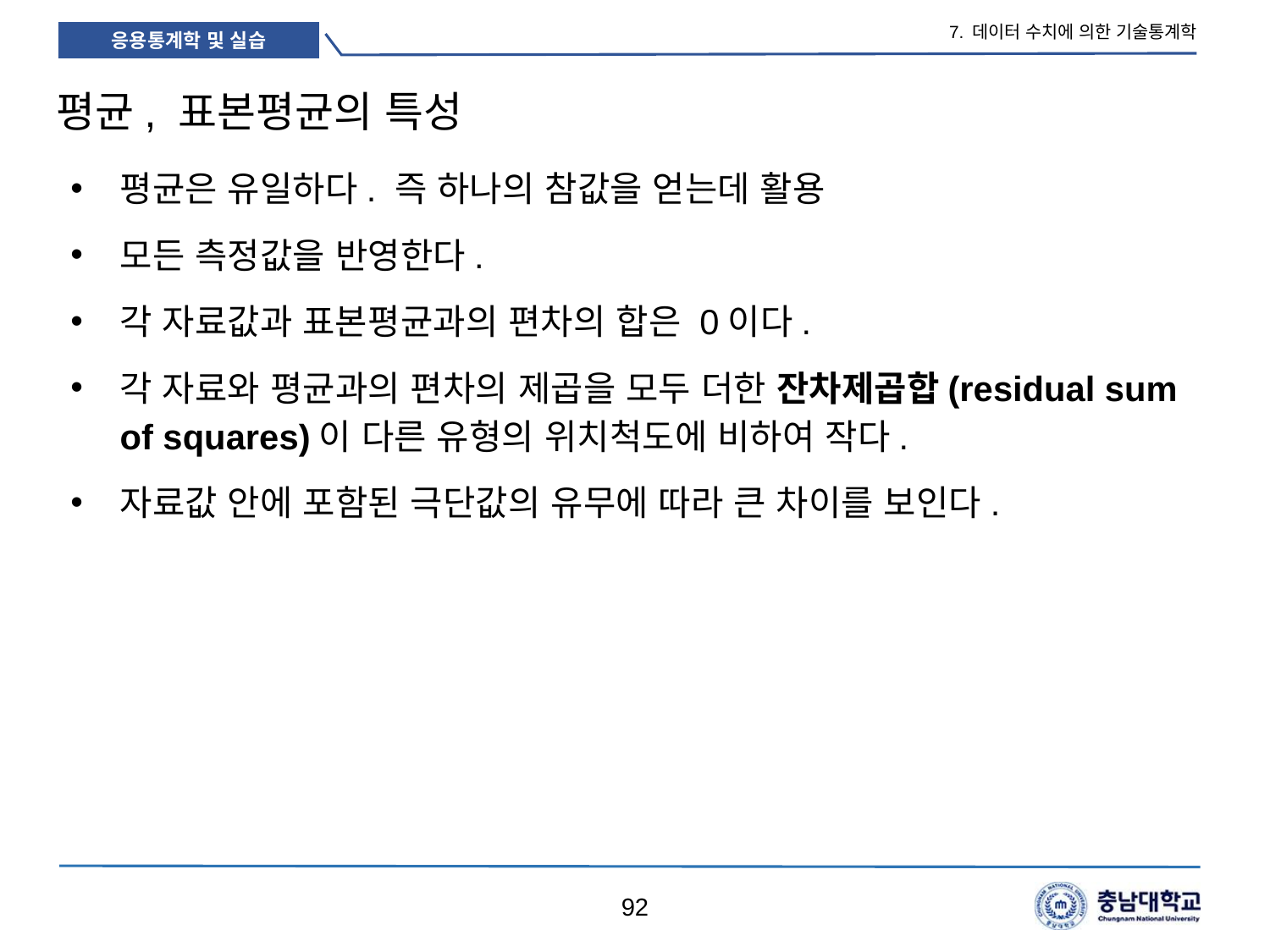

7. 데이터 수치에 의한 기술통계학
# 평균, 표본평균의 특성
평균은 유일하다. 즉 하나의 참값을 얻는데 활용
모든 측정값을 반영한다.
각 자료값과 표본평균과의 편차의 합은 0이다.
각 자료와 평균과의 편차의 제곱을 모두 더한 잔차제곱합(residual sum of squares)이 다른 유형의 위치척도에 비하여 작다.
자료값 안에 포함된 극단값의 유무에 따라 큰 차이를 보인다.
92